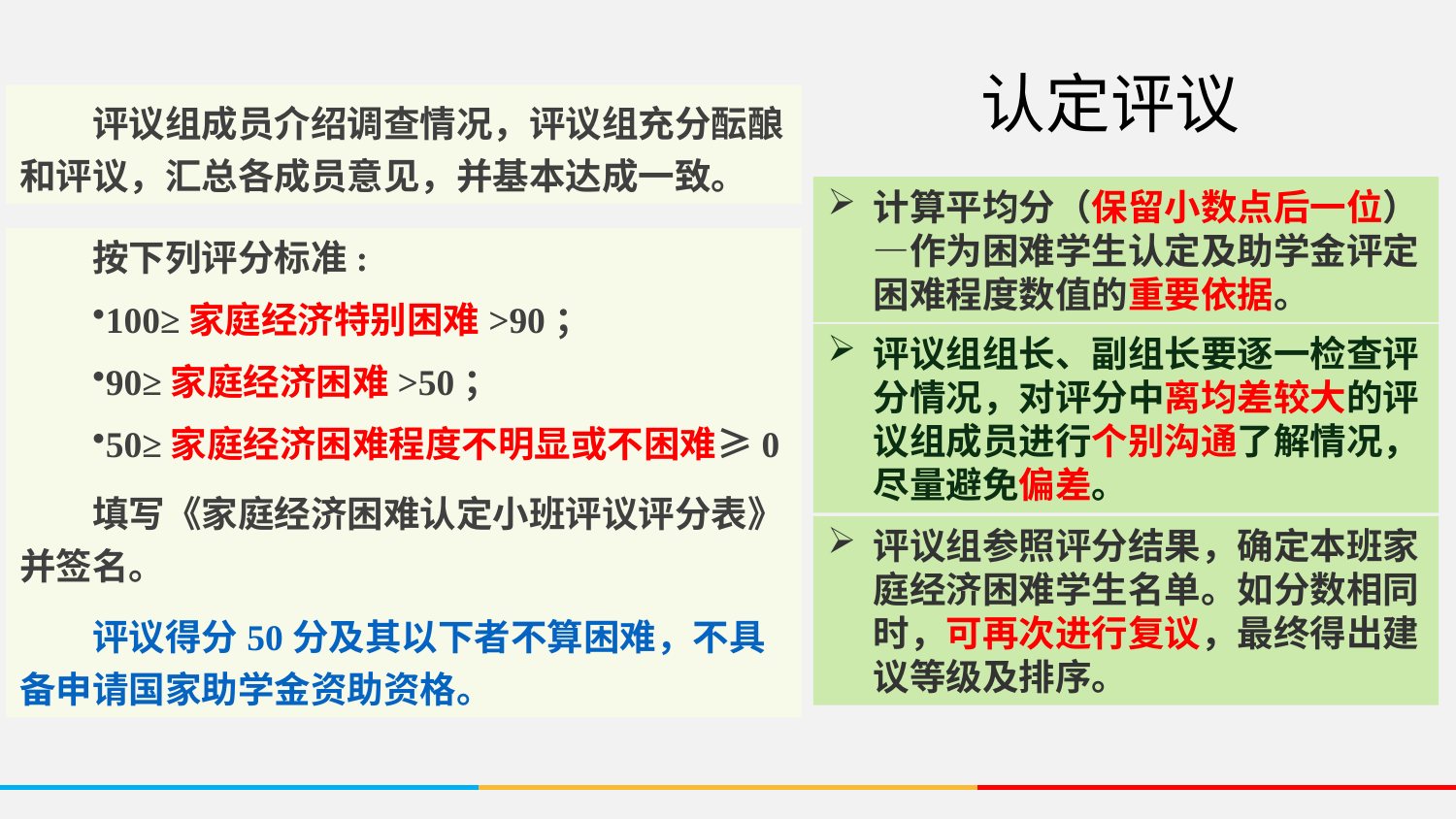

# 认定评议
评议组成员介绍调查情况，评议组充分酝酿和评议，汇总各成员意见，并基本达成一致。
计算平均分（保留小数点后一位）—作为困难学生认定及助学金评定困难程度数值的重要依据。
按下列评分标准:
100≥家庭经济特别困难>90；
90≥家庭经济困难>50；
50≥家庭经济困难程度不明显或不困难≥0
填写《家庭经济困难认定小班评议评分表》并签名。
评议得分50分及其以下者不算困难，不具备申请国家助学金资助资格。
评议组组长、副组长要逐一检查评分情况，对评分中离均差较大的评议组成员进行个别沟通了解情况，尽量避免偏差。
评议组参照评分结果，确定本班家庭经济困难学生名单。如分数相同时，可再次进行复议，最终得出建议等级及排序。